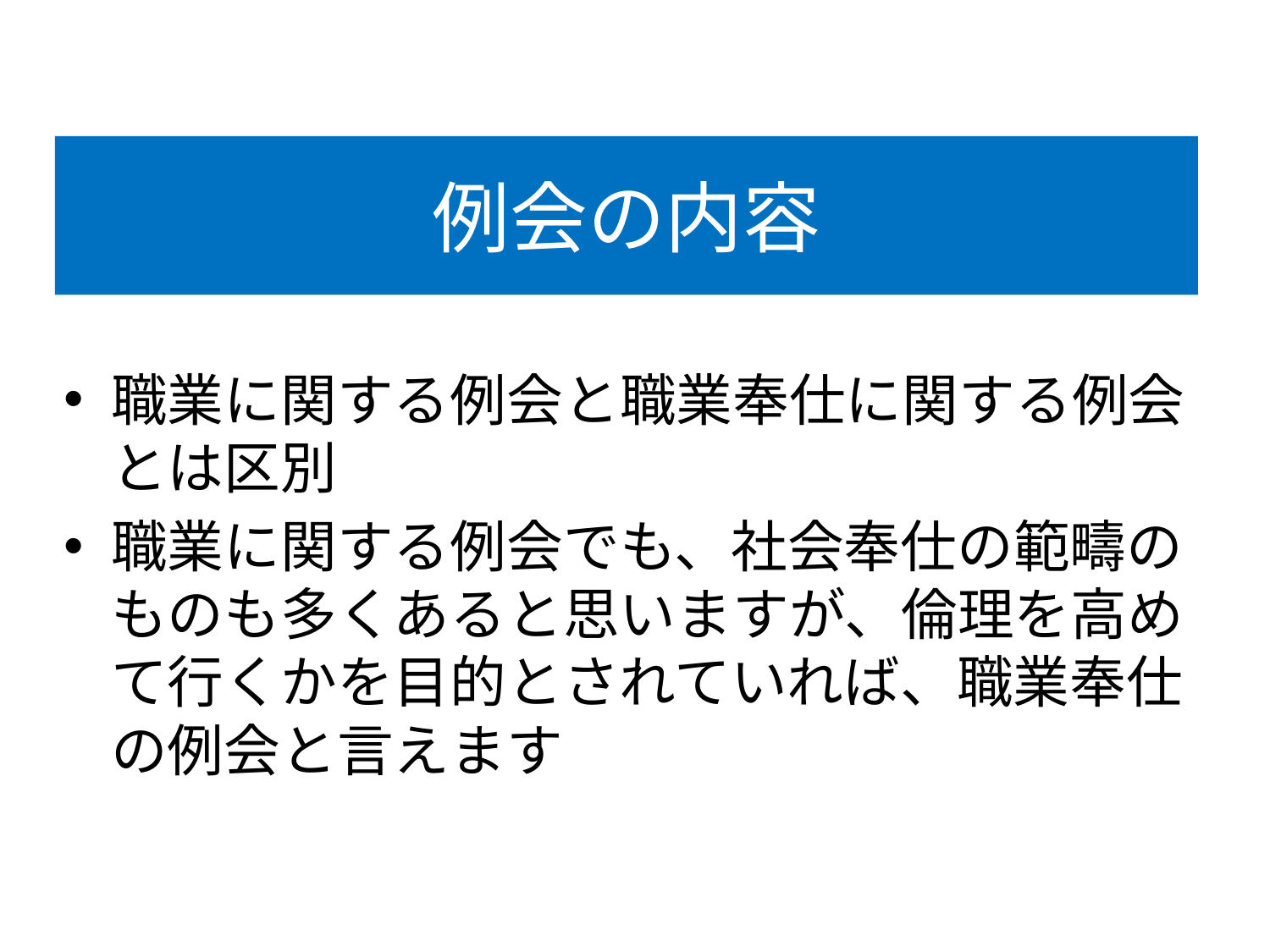

# 例会の内容
職業に関する例会と職業奉仕に関する例会とは区別
職業に関する例会でも、社会奉仕の範疇のものも多くあると思いますが、倫理を高めて行くかを目的とされていれば、職業奉仕の例会と言えます